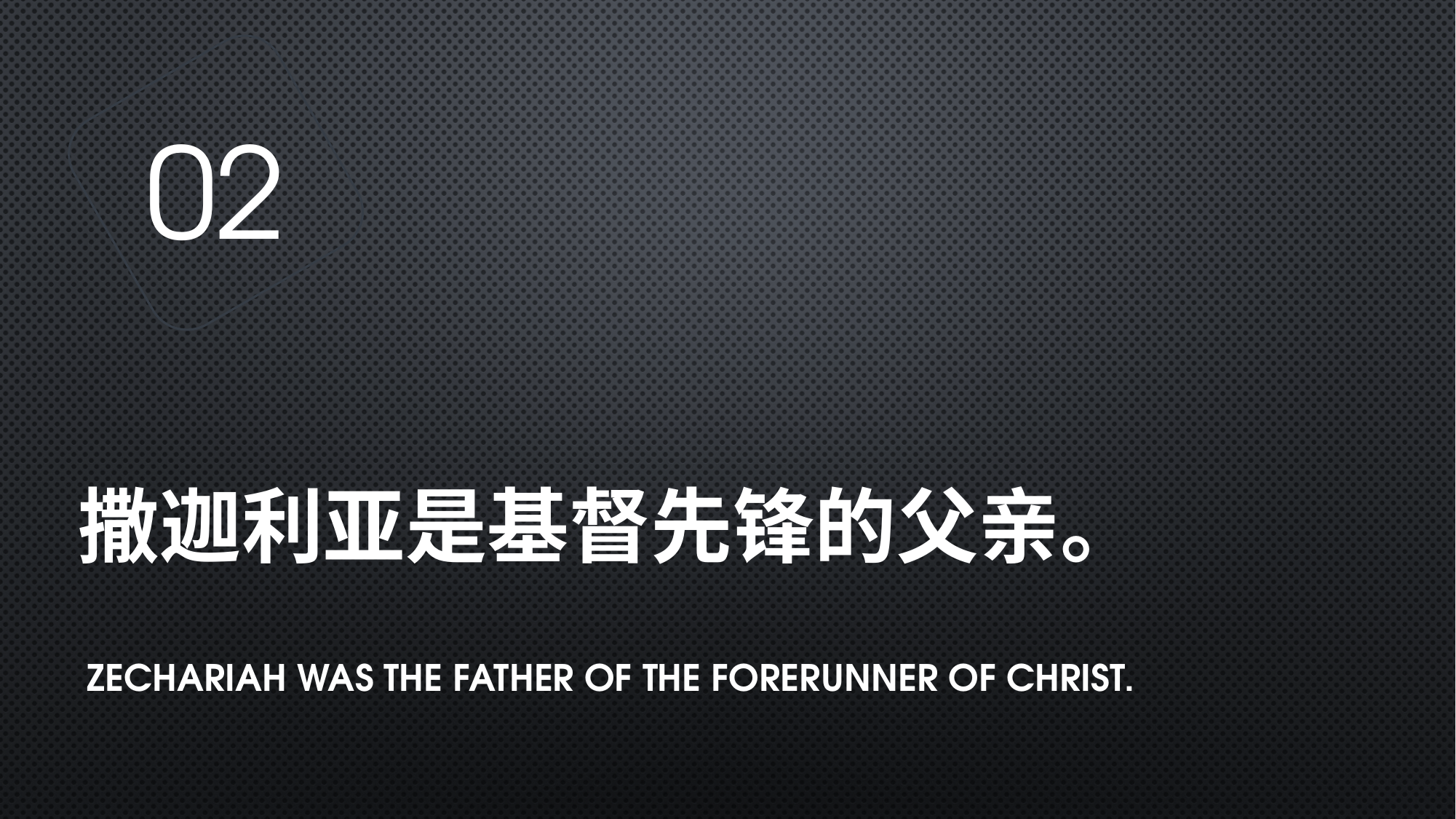

02
# 撒迦利亚是基督先锋的父亲。
Zechariah was the father of the forerunner of Christ.